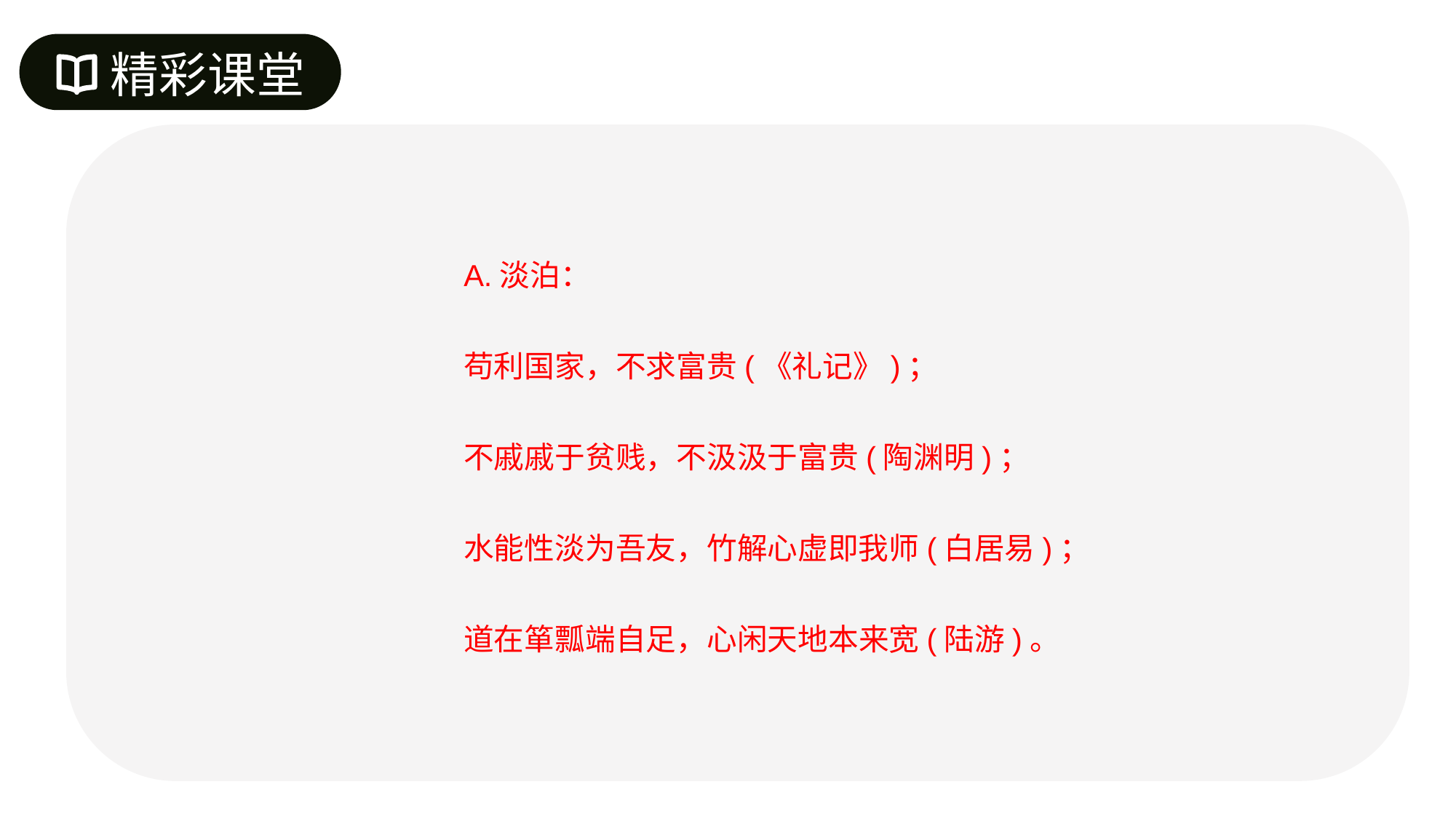

精彩课堂

A.淡泊：
苟利国家，不求富贵(《礼记》)；
不戚戚于贫贱，不汲汲于富贵(陶渊明)；
水能性淡为吾友，竹解心虚即我师(白居易)；
道在箪瓢端自足，心闲天地本来宽(陆游)。